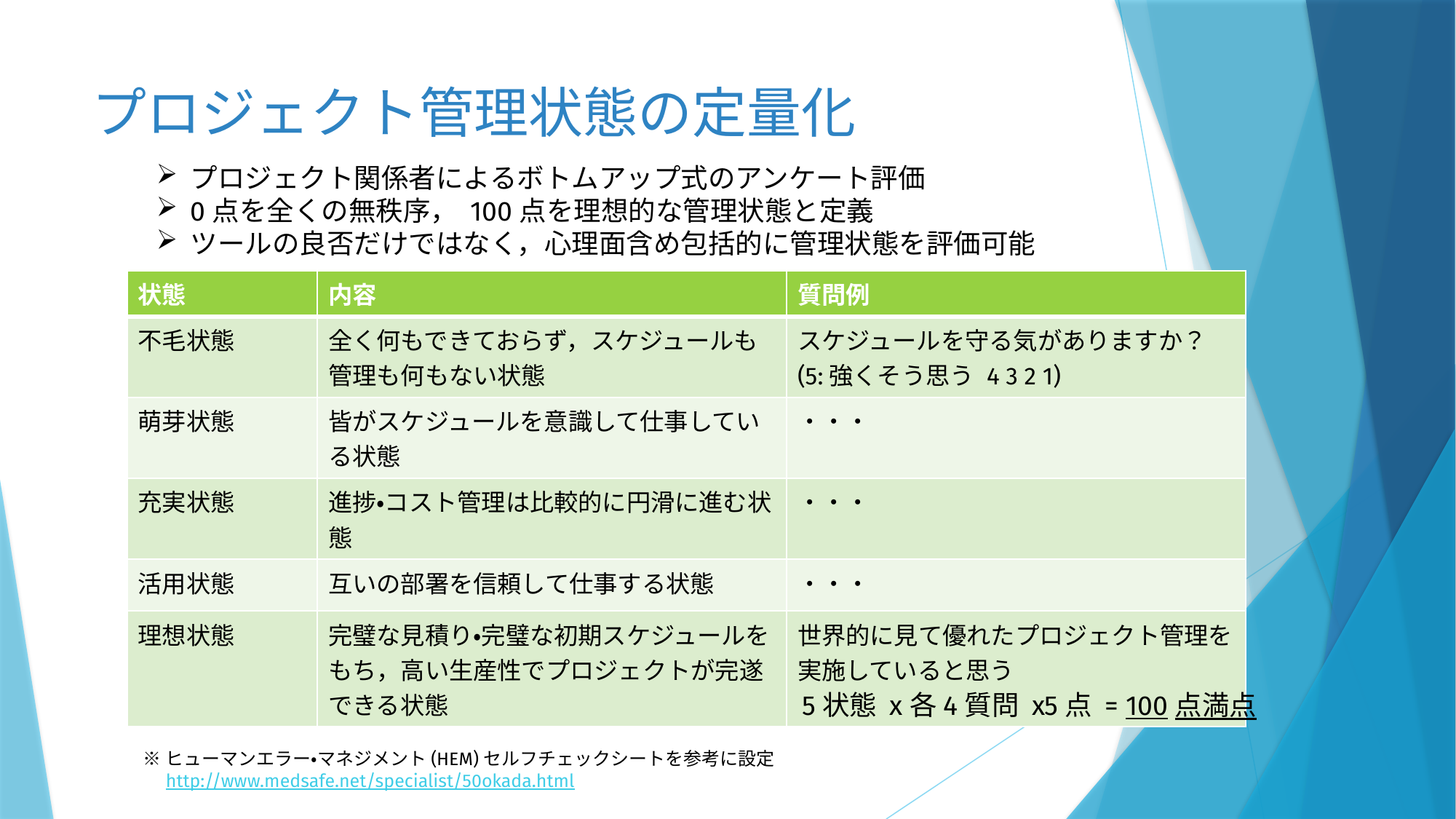

# プロジェクト管理状態の定量化
プロジェクト関係者によるボトムアップ式のアンケート評価
0点を全くの無秩序， 100点を理想的な管理状態と定義
ツールの良否だけではなく，心理面含め包括的に管理状態を評価可能
| 状態 | 内容 | 質問例 |
| --- | --- | --- |
| 不毛状態 | 全く何もできておらず，スケジュールも管理も何もない状態 | スケジュールを守る気がありますか？ (5:強くそう思う 4 3 2 1) |
| 萌芽状態 | 皆がスケジュールを意識して仕事している状態 | ・・・ |
| 充実状態 | 進捗・コスト管理は比較的に円滑に進む状態 | ・・・ |
| 活用状態 | 互いの部署を信頼して仕事する状態 | ・・・ |
| 理想状態 | 完璧な見積り・完璧な初期スケジュールをもち，高い生産性でプロジェクトが完遂できる状態 | 世界的に見て優れたプロジェクト管理を実施していると思う |
5状態 x各4質問 x5点 = 100点満点
※ヒューマンエラー・マネジメント(HEM)セルフチェックシートを参考に設定
　http://www.medsafe.net/specialist/50okada.html